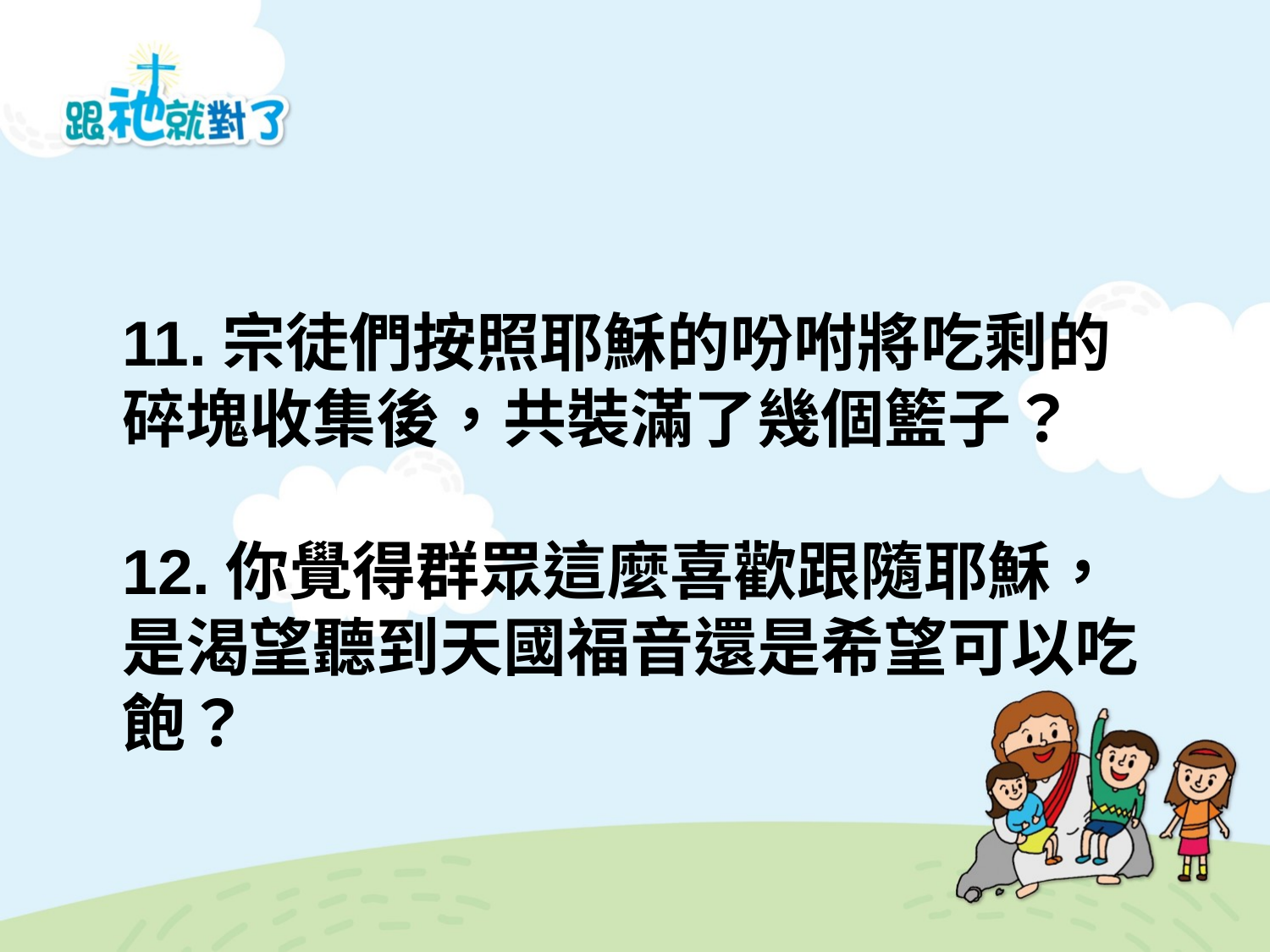

11.宗徒們按照耶穌的吩咐將吃剩的碎塊收集後，共裝滿了幾個籃子？

12.你覺得群眾這麼喜歡跟隨耶穌，是渴望聽到天國福音還是希望可以吃飽？